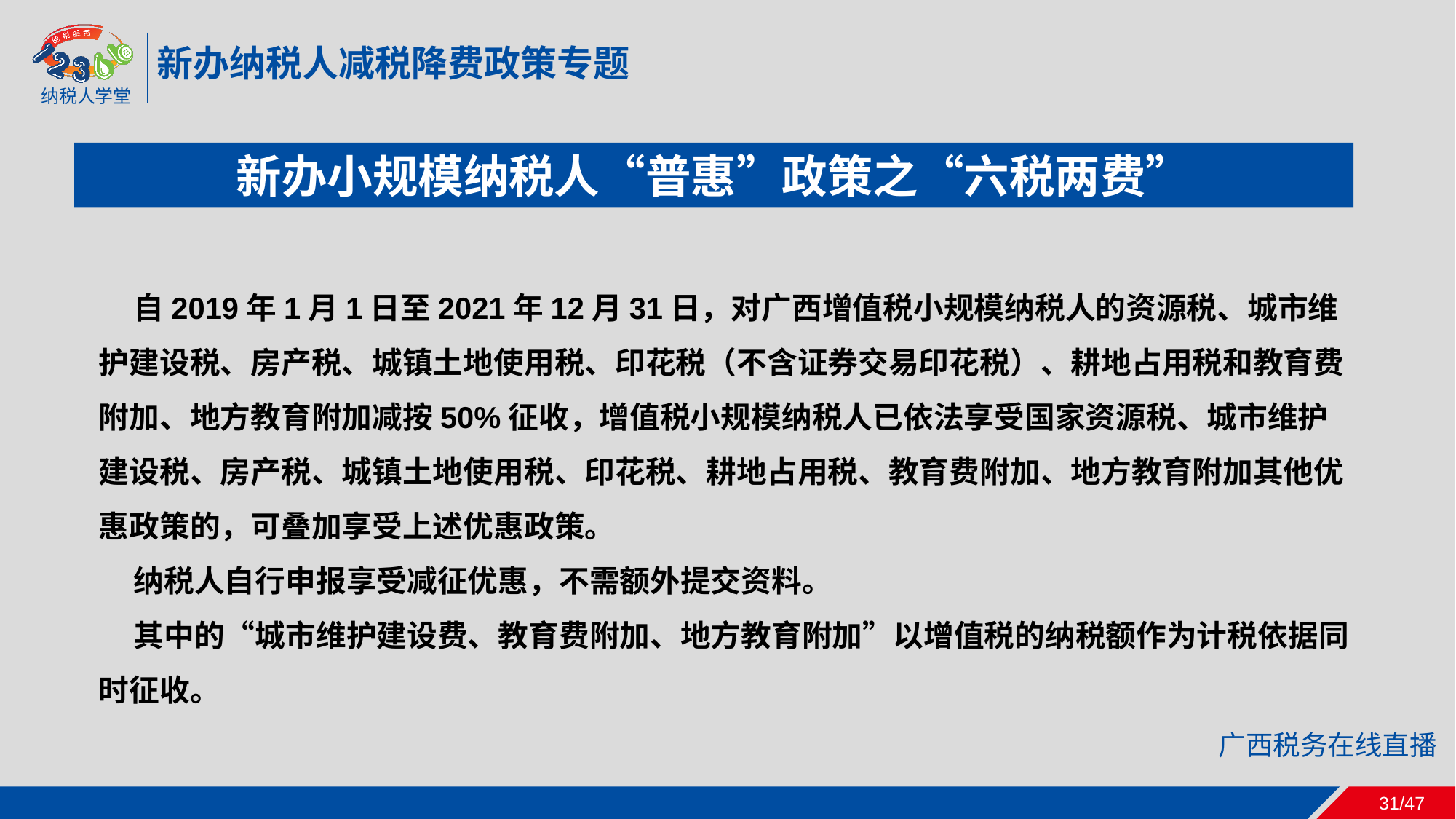

新办纳税人减税降费政策专题
新办小规模纳税人“普惠”政策之“六税两费”
    自2019年1月1日至2021年12月31日，对广西增值税小规模纳税人的资源税、城市维护建设税、房产税、城镇土地使用税、印花税（不含证券交易印花税）、耕地占用税和教育费附加、地方教育附加减按50%征收，增值税小规模纳税人已依法享受国家资源税、城市维护建设税、房产税、城镇土地使用税、印花税、耕地占用税、教育费附加、地方教育附加其他优惠政策的，可叠加享受上述优惠政策。
    纳税人自行申报享受减征优惠，不需额外提交资料。
    其中的“城市维护建设费、教育费附加、地方教育附加”以增值税的纳税额作为计税依据同时征收。